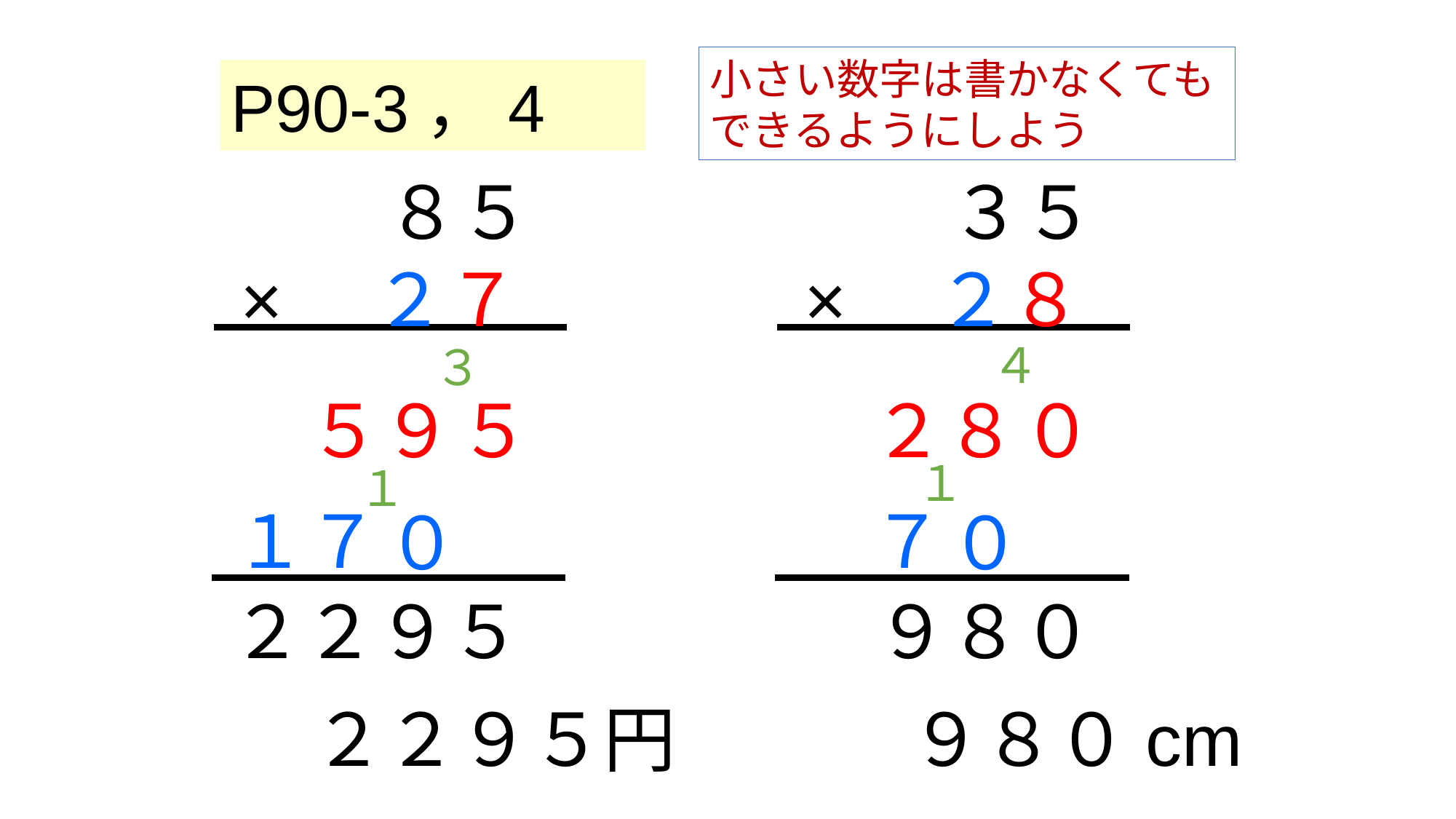

小さい数字は書かなくてもできるようにしよう
P90-3，4
　　８５
×　２７
　　３５
×　２８
４
３
５９
２８
５
０
１
１
１７
７
０
０
２２９５
９８０
２２９５円
９８０cm